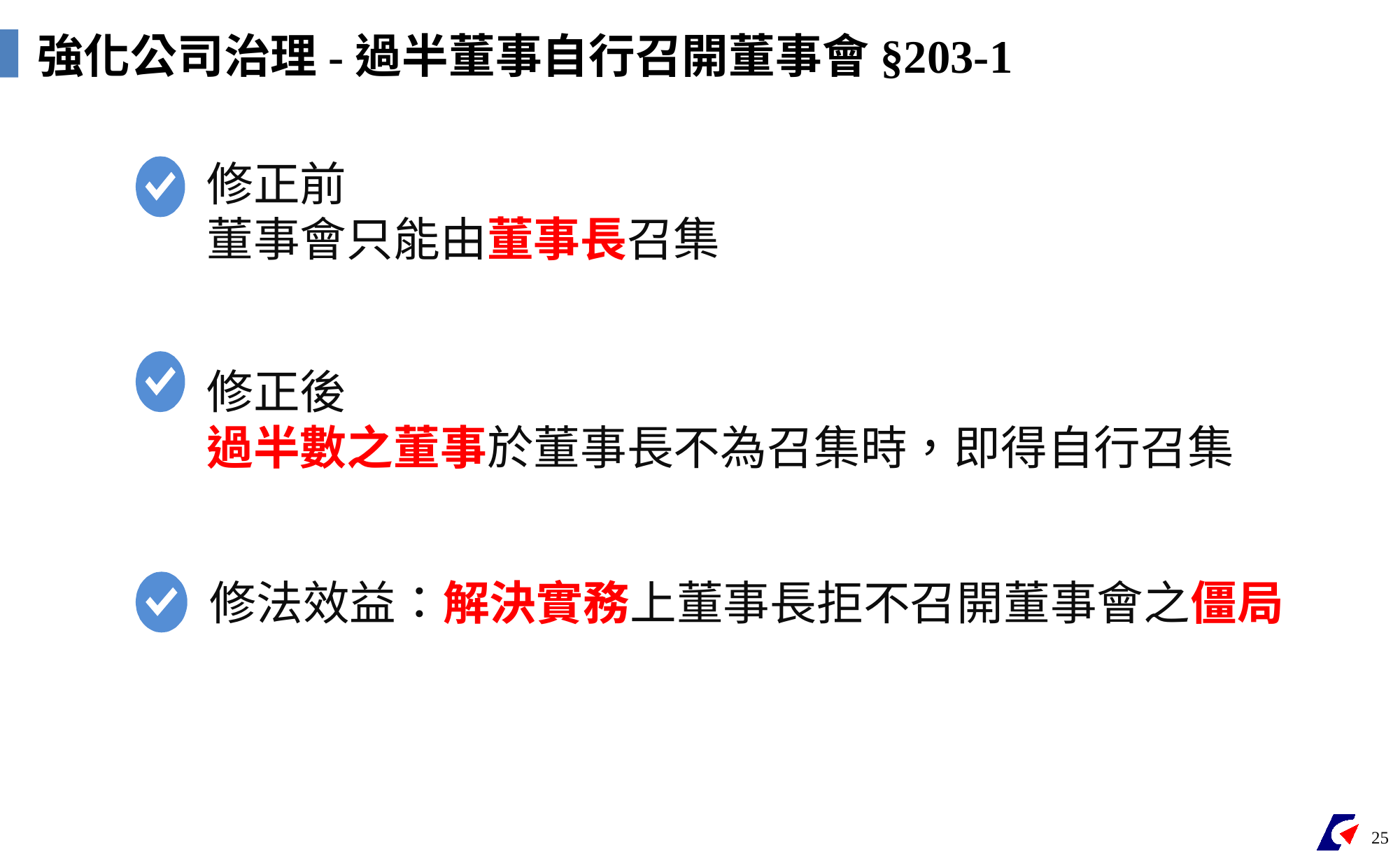

強化公司治理-過半董事自行召開董事會§203-1
修正前
董事會只能由董事長召集

修正後
過半數之董事於董事長不為召集時，即得自行召集

修法效益：解決實務上董事長拒不召開董事會之僵局

25